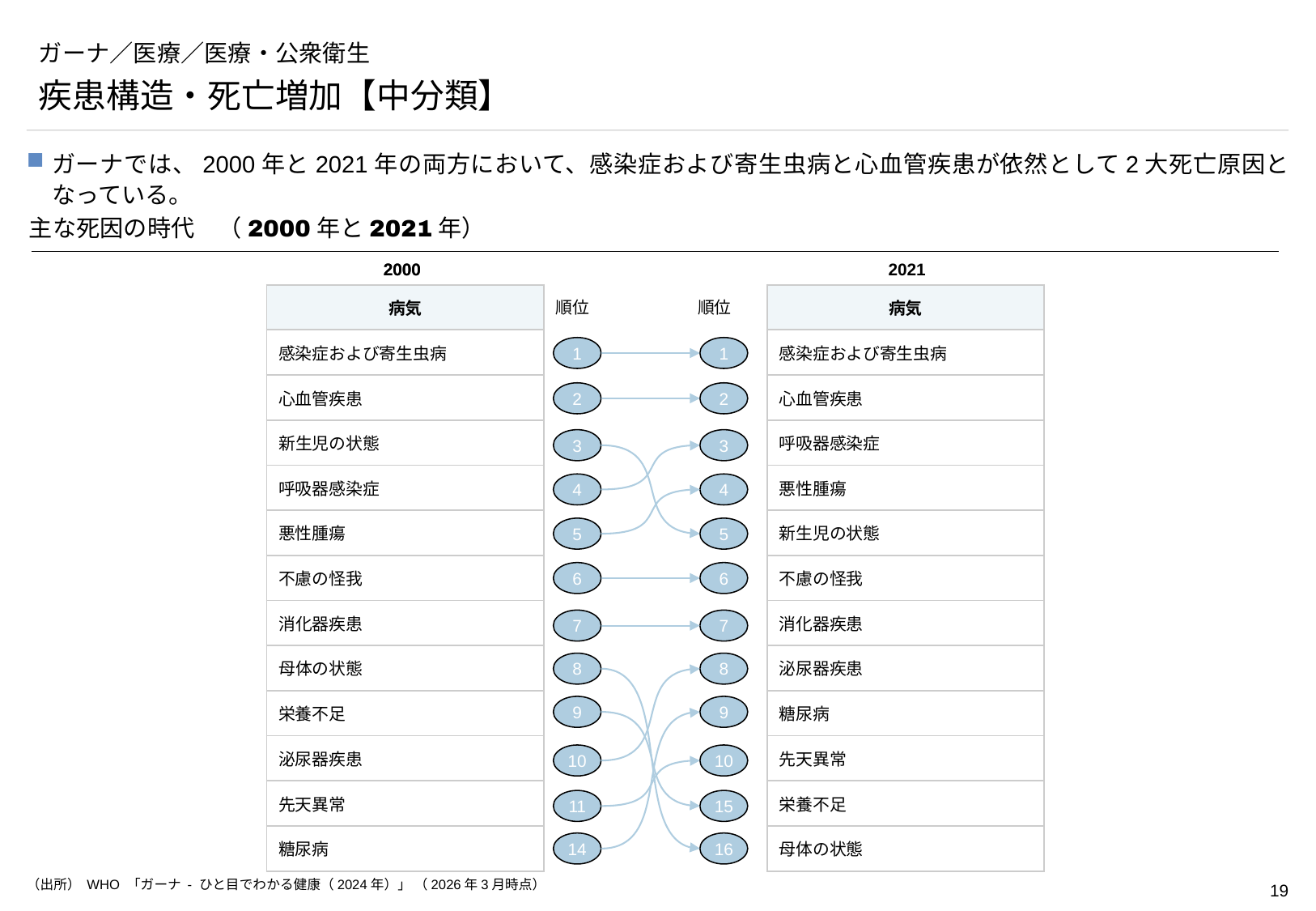

# ガーナ／医療／医療・公衆衛生
疾患構造・死亡増加【中分類】
ガーナでは、2000年と2021年の両方において、感染症および寄生虫病と心血管疾患が依然として2大死亡原因となっている。
主な死因の時代　（2000年と2021年）
2000
2000
2021
| 病気 |
| --- |
| 感染症および寄生虫病 |
| 心血管疾患 |
| 新生児の状態 |
| 呼吸器感染症 |
| 悪性腫瘍 |
| 不慮の怪我 |
| 消化器疾患 |
| 母体の状態 |
| 栄養不足 |
| 泌尿器疾患 |
| 先天異常 |
| 糖尿病 |
| 病気 |
| --- |
| 感染症および寄生虫病 |
| 心血管疾患 |
| 呼吸器感染症 |
| 悪性腫瘍 |
| 新生児の状態 |
| 不慮の怪我 |
| 消化器疾患 |
| 泌尿器疾患 |
| 糖尿病 |
| 先天異常 |
| 栄養不足 |
| 母体の状態 |
順位
順位
1
1
2
2
3
3
4
4
5
5
6
6
7
7
8
8
9
9
10
10
11
15
14
16
（出所） WHO 「ガーナ - ひと目でわかる健康（2024年）」 （2026年3月時点）